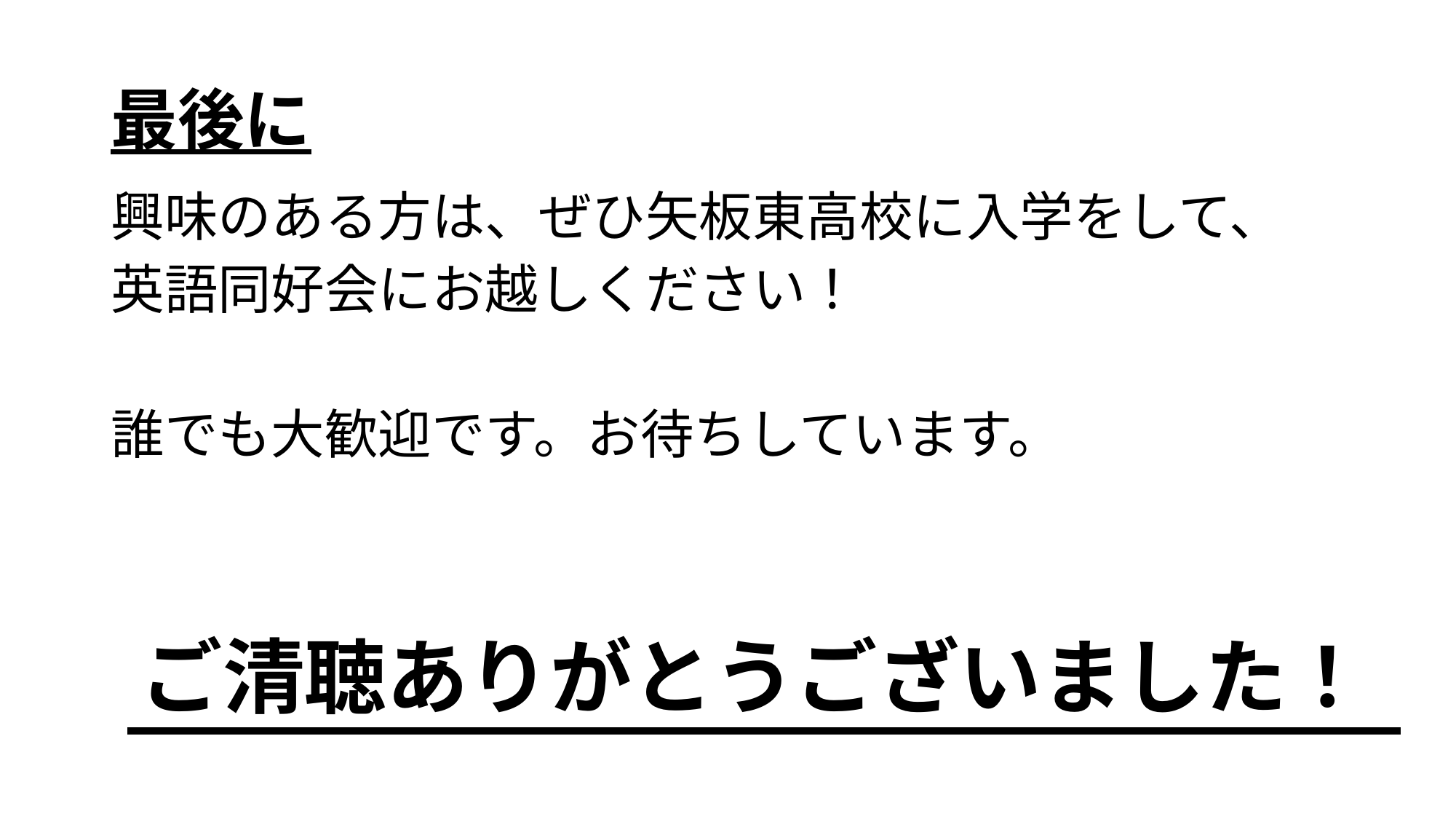

# 最後に
興味のある方は、ぜひ矢板東高校に入学をして、
英語同好会にお越しください！

誰でも大歓迎です。お待ちしています。
ご清聴ありがとうございました！